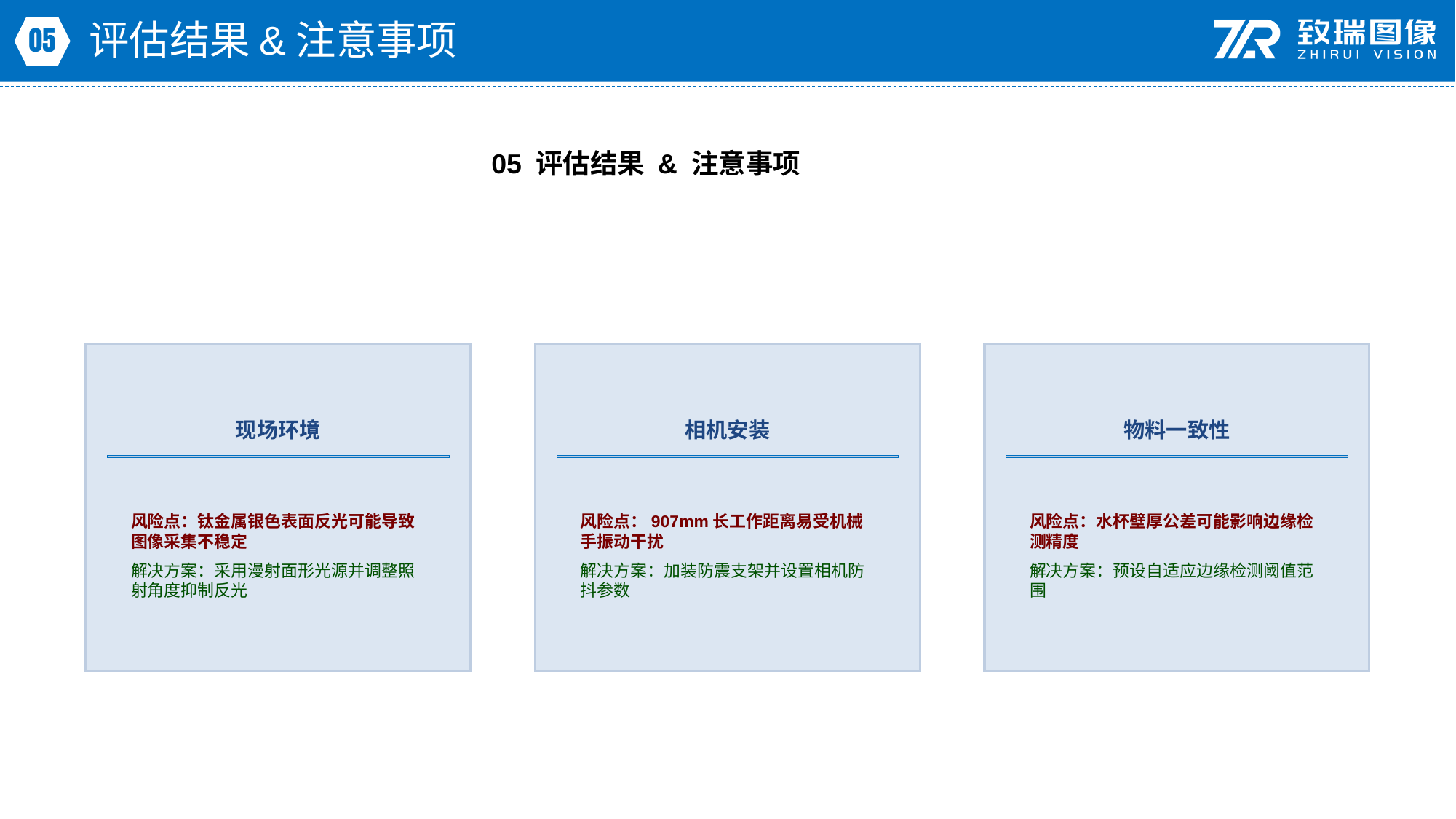

评估结果&注意事项
05

05 评估结果 & 注意事项

现场环境

相机安装

物料一致性

风险点：钛金属银色表面反光可能导致图像采集不稳定
解决方案：采用漫射面形光源并调整照射角度抑制反光

风险点：907mm长工作距离易受机械手振动干扰
解决方案：加装防震支架并设置相机防抖参数

风险点：水杯壁厚公差可能影响边缘检测精度
解决方案：预设自适应边缘检测阈值范围